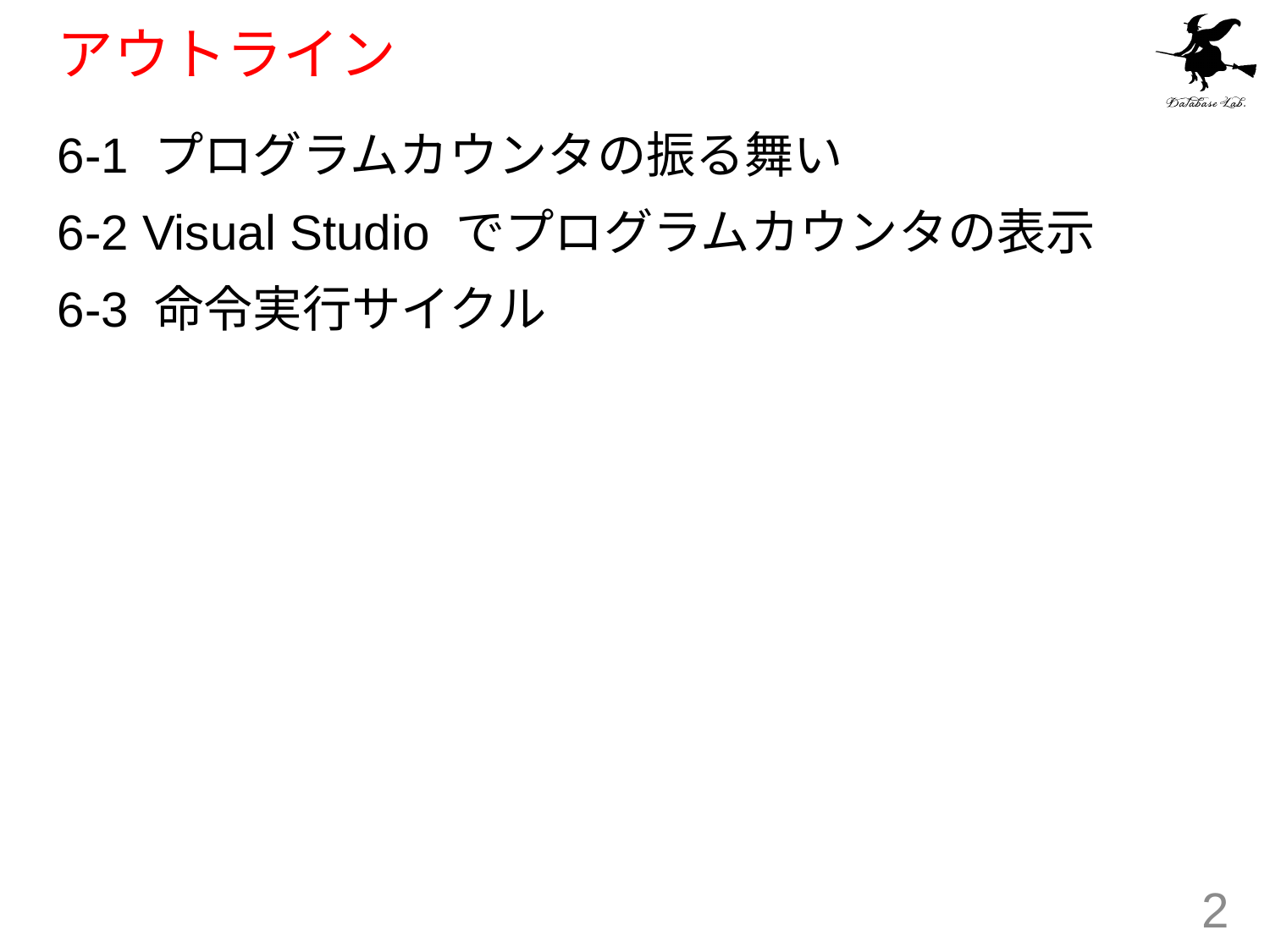

# アウトライン
6-1 プログラムカウンタの振る舞い
6-2 Visual Studio でプログラムカウンタの表示
6-3 命令実行サイクル
2